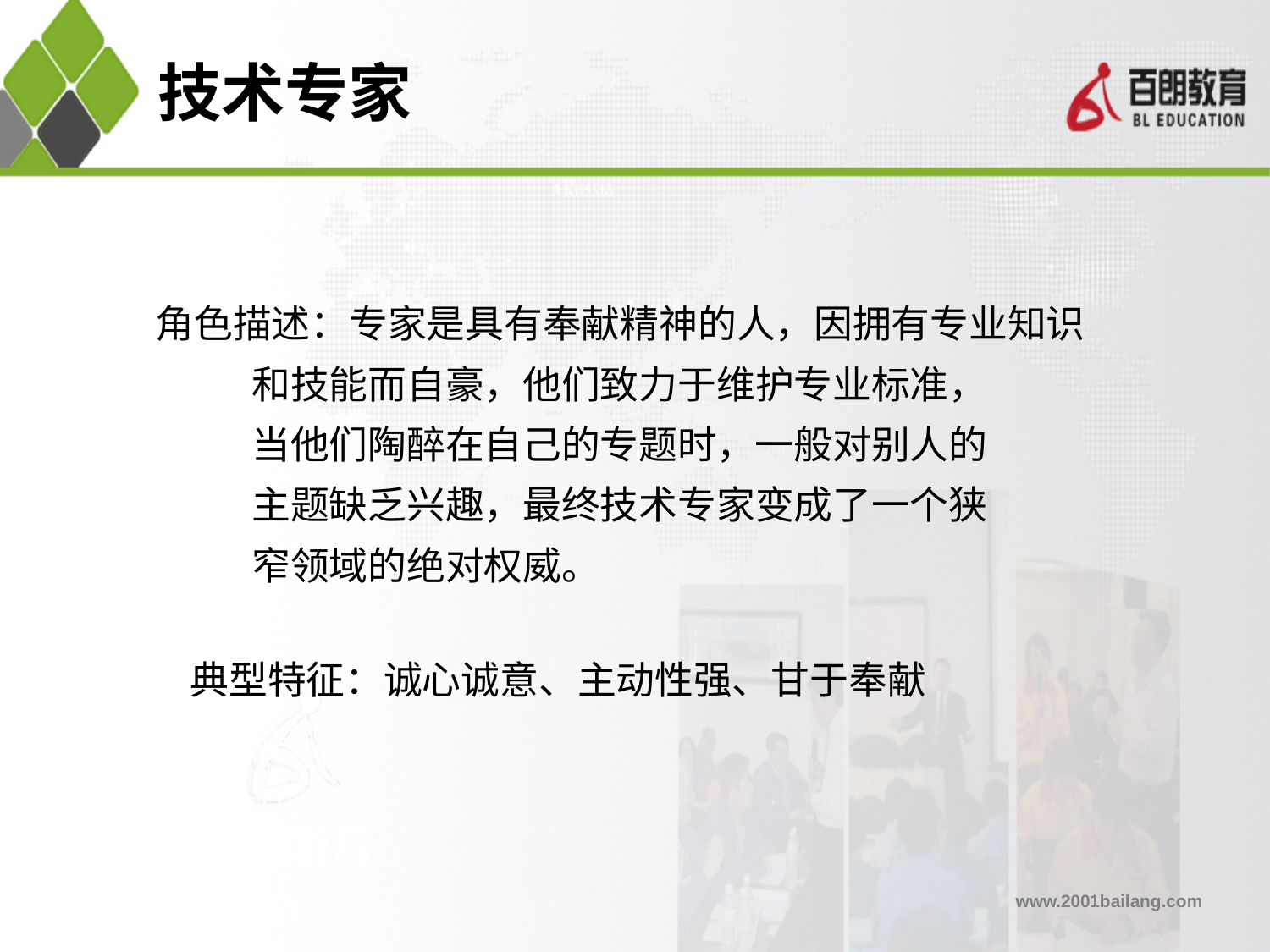

# 技术专家
角色描述：专家是具有奉献精神的人，因拥有专业知识
          和技能而自豪，他们致力于维护专业标准，
          当他们陶醉在自己的专题时，一般对别人的
          主题缺乏兴趣，最终技术专家变成了一个狭
          窄领域的绝对权威。
典型特征：诚心诚意、主动性强、甘于奉献